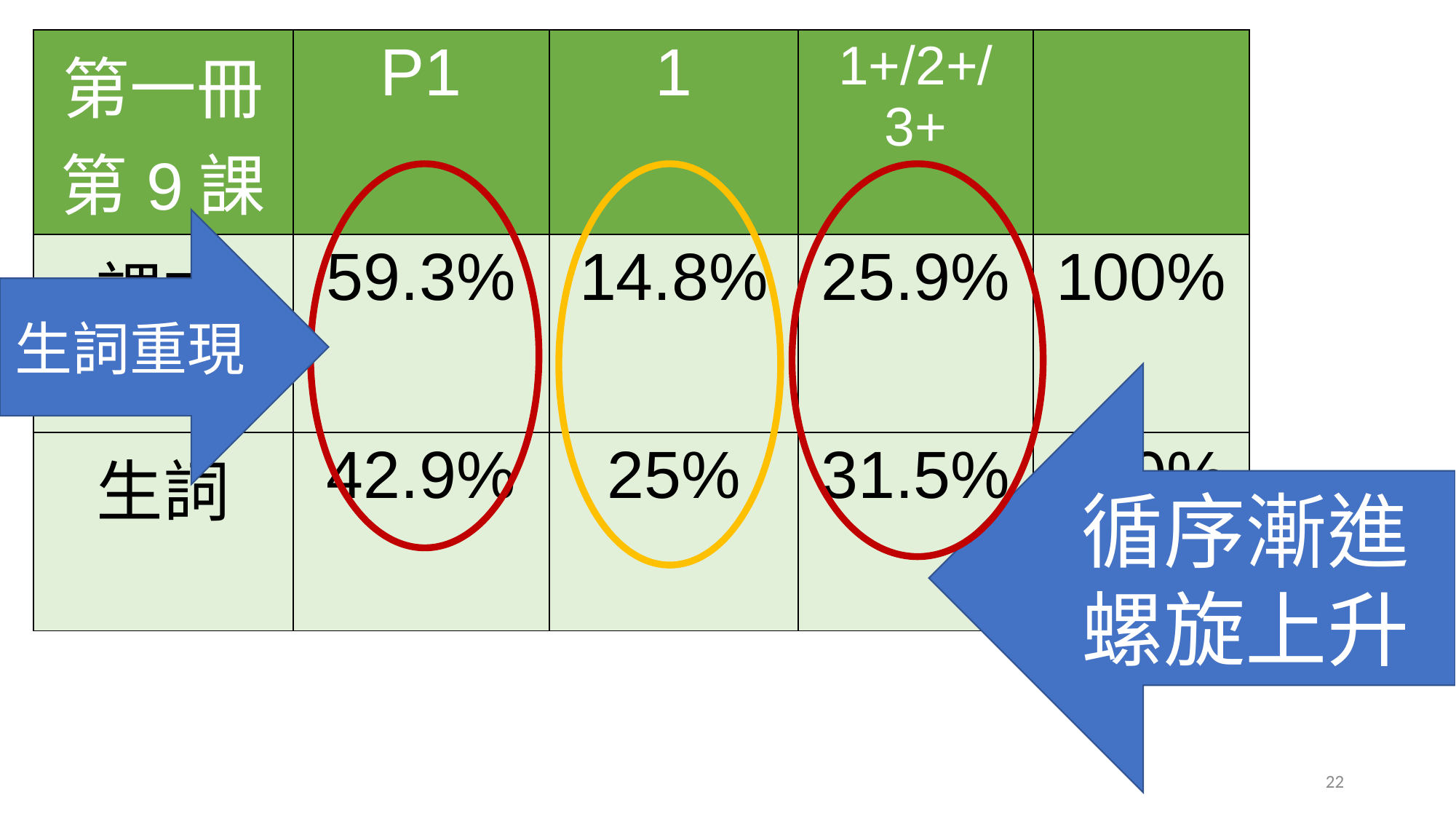

| 第一冊 第9課 | P1 | 1 | 1+/2+/3+ |  |
| --- | --- | --- | --- | --- |
| 課文 | 59.3% | 14.8% | 25.9% | 100% |
| 生詞 | 42.9% | 25% | 31.5% | 100% |
#

生詞重現
循序漸進
螺旋上升
22